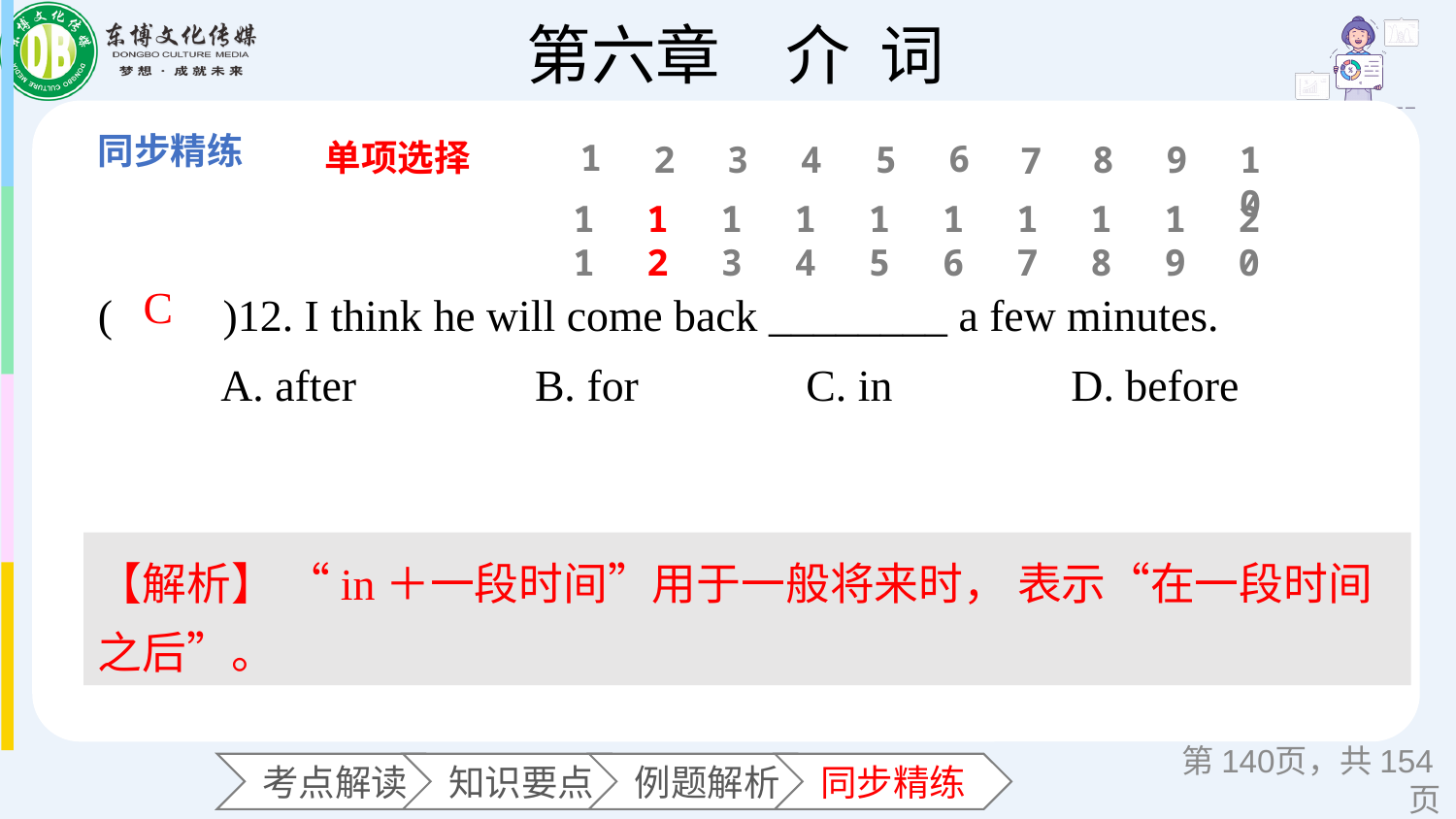

单项选择
1
6
2
3
4
5
8
9
10
7
11
12
13
14
15
16
17
18
19
20
(　　)12. I think he will come back ________ a few minutes.
           A. after                B. for               C. in                D. before

C
【解析】 “in＋一段时间”用于一般将来时， 表示“在一段时间之后”。
第140页，共154页